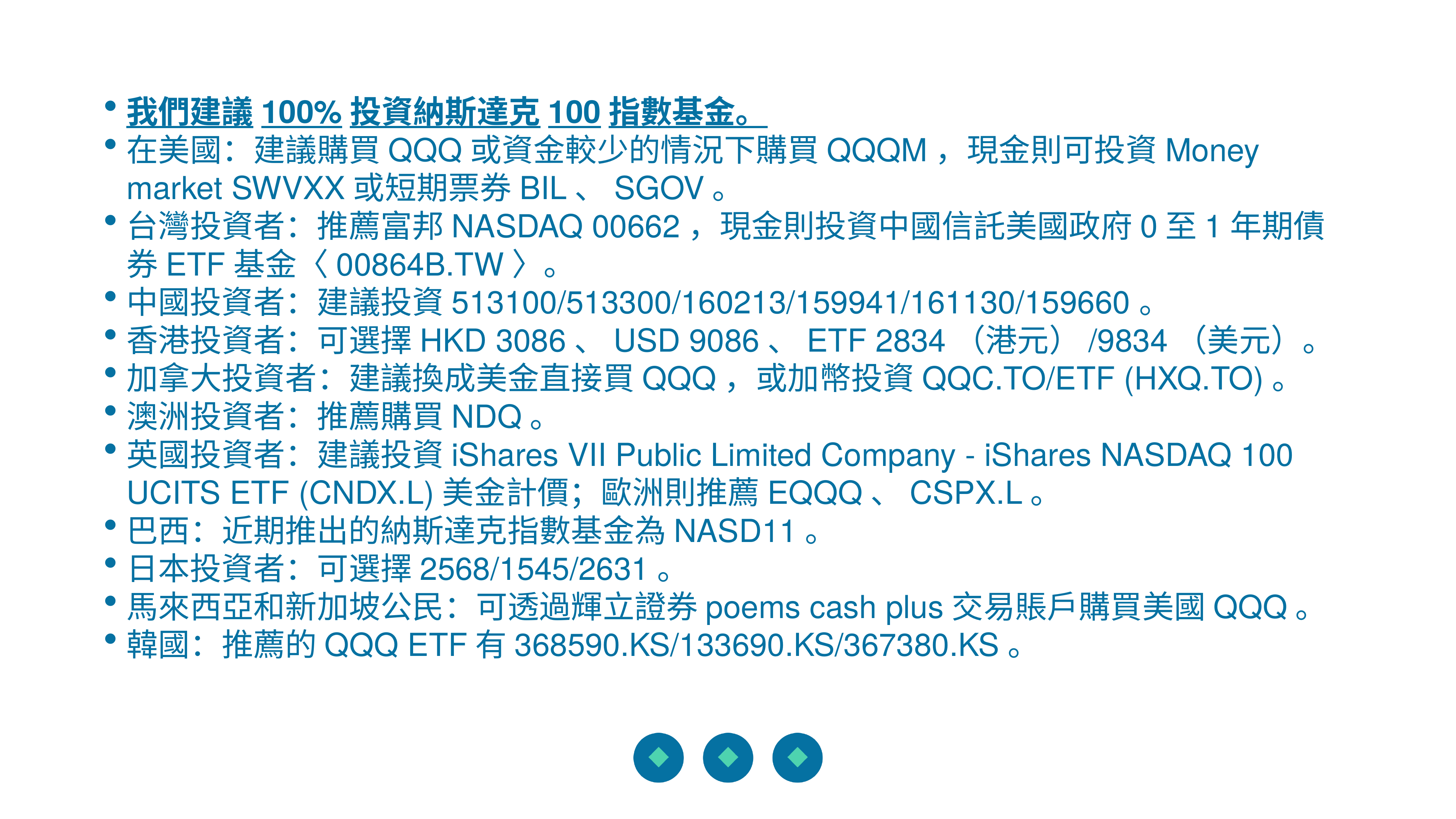

我們建議100%投資納斯達克100指數基金。
在美國：建議購買QQQ或資金較少的情況下購買QQQM，現金則可投資Money market SWVXX或短期票券BIL、SGOV。
台灣投資者：推薦富邦NASDAQ 00662，現金則投資中國信託美國政府0至1年期債券ETF基金〈00864B.TW〉。
中國投資者：建議投資513100/513300/160213/159941/161130/159660。
香港投資者：可選擇HKD 3086、USD 9086、ETF 2834（港元）/9834（美元）。
加拿大投資者：建議換成美金直接買QQQ，或加幣投資QQC.TO/ETF (HXQ.TO)。
澳洲投資者：推薦購買NDQ。
英國投資者：建議投資iShares VII Public Limited Company - iShares NASDAQ 100 UCITS ETF (CNDX.L)美金計價；歐洲則推薦EQQQ、CSPX.L。
巴西：近期推出的納斯達克指數基金為NASD11。
日本投資者：可選擇2568/1545/2631。
馬來西亞和新加坡公民：可透過輝立證券poems cash plus交易賬戶購買美國QQQ。
韓國：推薦的QQQ ETF有368590.KS/133690.KS/367380.KS。